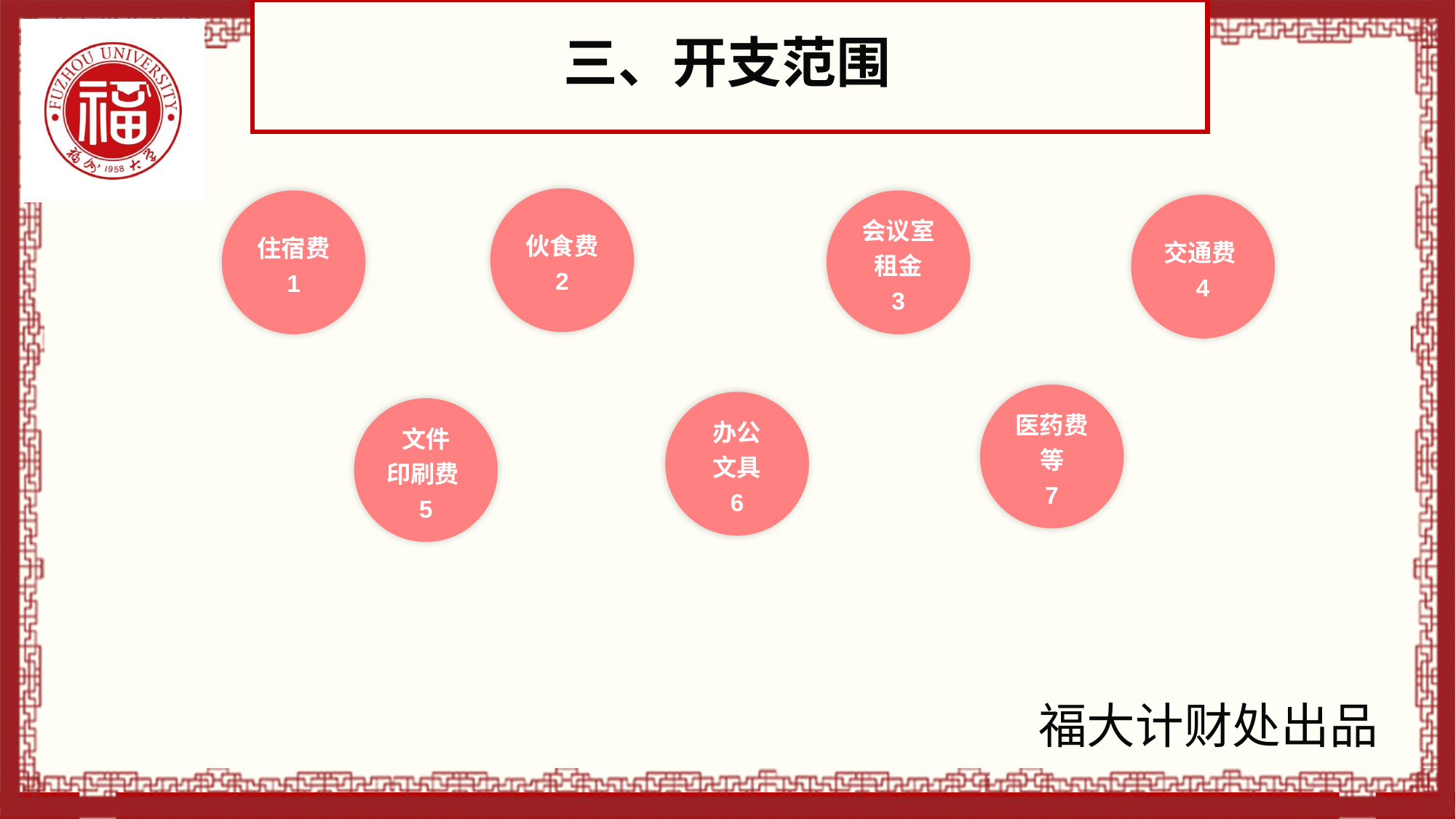

三、开支范围
伙食费
2
住宿费
1
会议室租金
3
交通费4
医药费等
7
办公
文具
6
文件
印刷费5
5